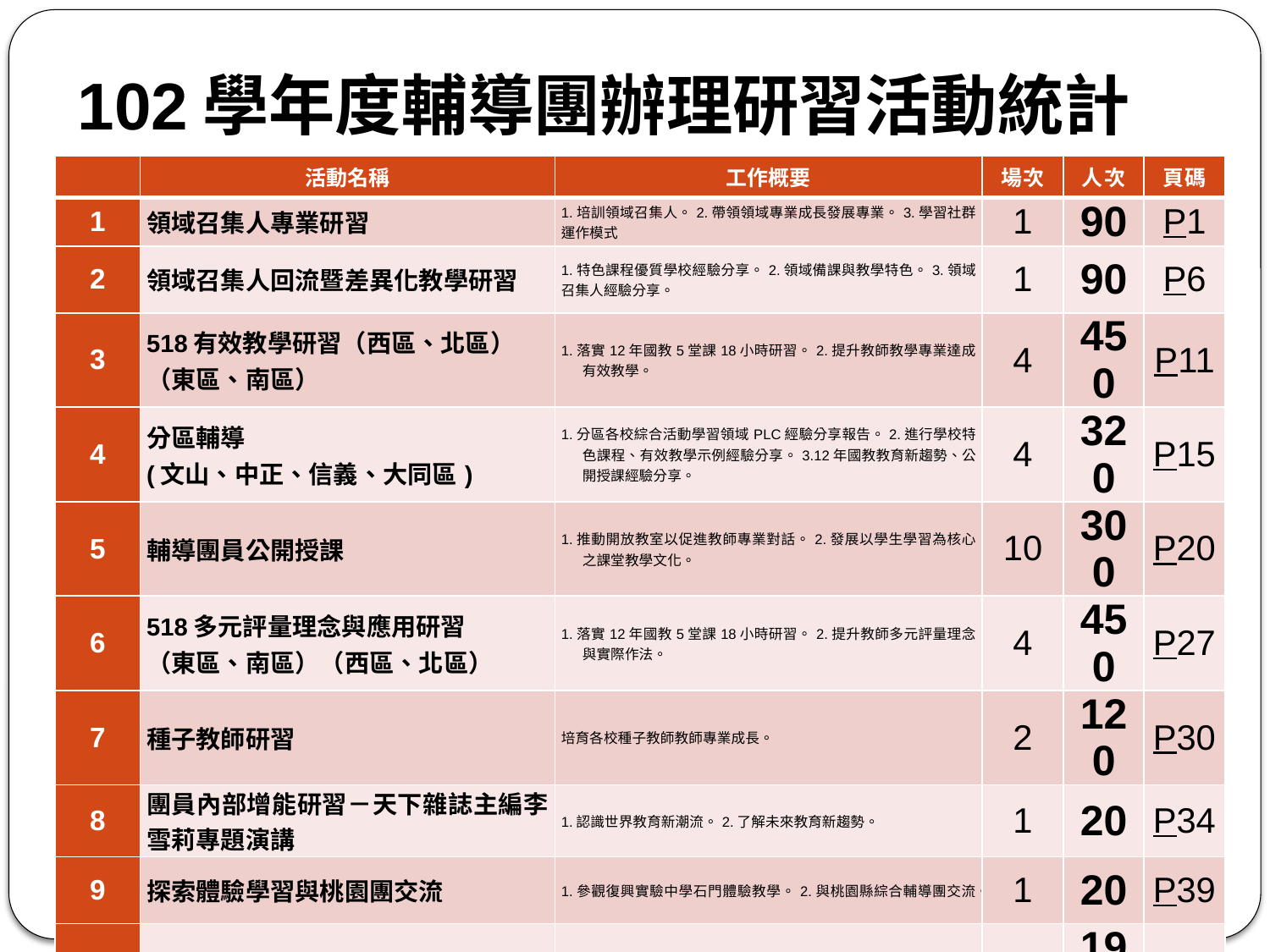

# 102學年度輔導團辦理研習活動統計
|  | 活動名稱 | 工作概要 | 場次 | 人次 | 頁碼 |
| --- | --- | --- | --- | --- | --- |
| 1 | 領域召集人專業研習 | 1.培訓領域召集人。2.帶領領域專業成長發展專業。3.學習社群運作模式 | 1 | 90 | P1 |
| 2 | 領域召集人回流暨差異化教學研習 | 1.特色課程優質學校經驗分享。2.領域備課與教學特色。3.領域召集人經驗分享。 | 1 | 90 | P6 |
| 3 | 518有效教學研習（西區、北區） （東區、南區） | 1.落實12年國教5堂課18小時研習。2.提升教師教學專業達成有效教學。 | 4 | 450 | P11 |
| 4 | 分區輔導 (文山、中正、信義、大同區) | 1.分區各校綜合活動學習領域PLC經驗分享報告。2.進行學校特色課程、有效教學示例經驗分享。3.12年國教教育新趨勢、公開授課經驗分享。 | 4 | 320 | P15 |
| 5 | 輔導團員公開授課 | 1.推動開放教室以促進教師專業對話。2.發展以學生學習為核心之課堂教學文化。 | 10 | 300 | P20 |
| 6 | 518多元評量理念與應用研習 （東區、南區）（西區、北區） | 1.落實12年國教5堂課18小時研習。2.提升教師多元評量理念與實際作法。 | 4 | 450 | P27 |
| 7 | 種子教師研習 | 培育各校種子教師教師專業成長。 | 2 | 120 | P30 |
| 8 | 團員內部增能研習－天下雜誌主編李雪莉專題演講 | 1.認識世界教育新潮流。2.了解未來教育新趨勢。 | 1 | 20 | P34 |
| 9 | 探索體驗學習與桃園團交流 | 1.參觀復興實驗中學石門體驗教學。2.與桃園縣綜合輔導團交流。 | 1 | 20 | P39 |
| 10 | 有效教學成果展 | 協助工作圈辦理北市有效教學成果展 各校有效教學海報展。有效教學優良教案分享 | 1 | 199 | P49 |